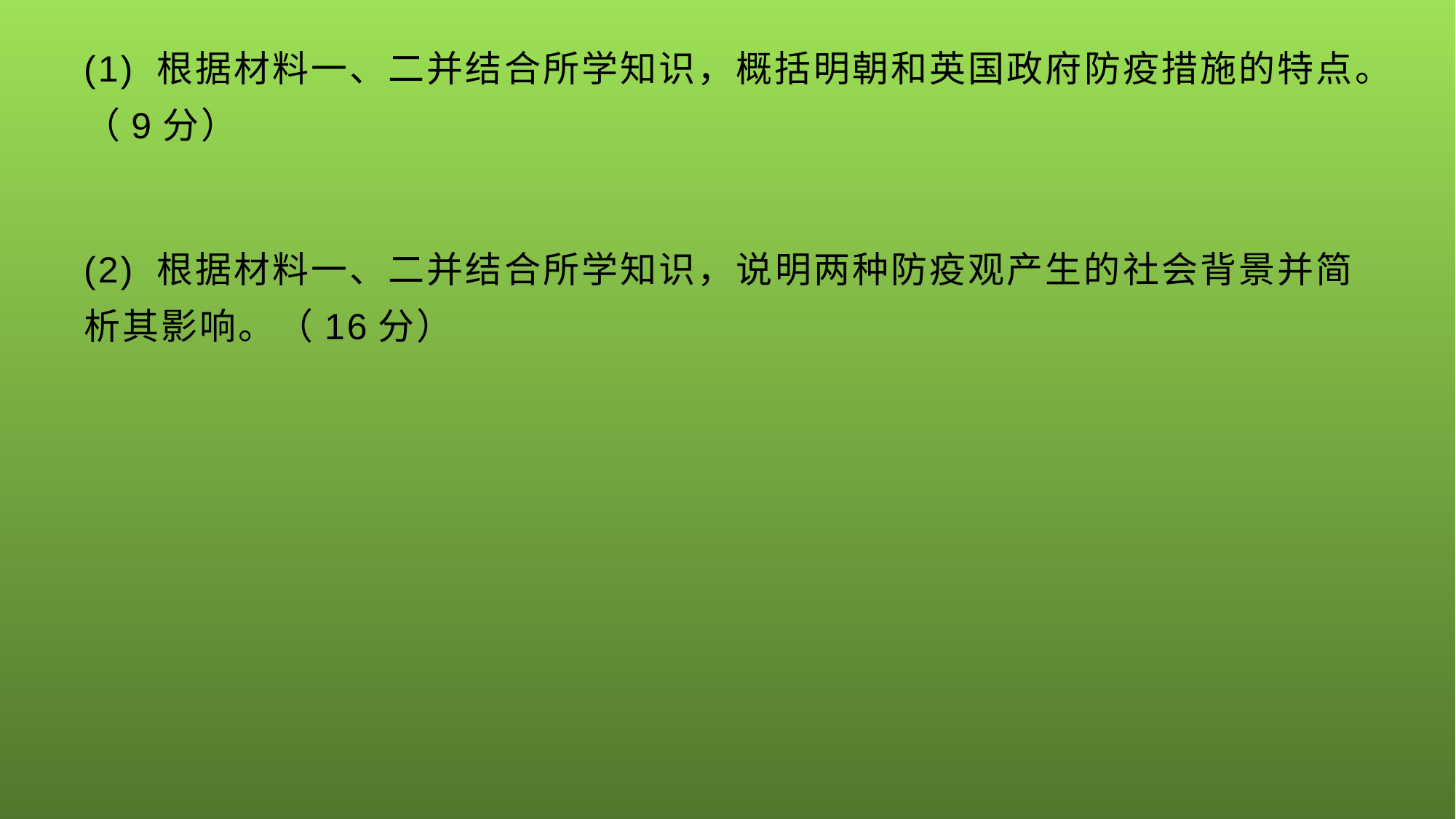

(1) 根据材料一、二并结合所学知识，概括明朝和英国政府防疫措施的特点。（9分）

(2) 根据材料一、二并结合所学知识，说明两种防疫观产生的社会背景并简析其影响。（16分）